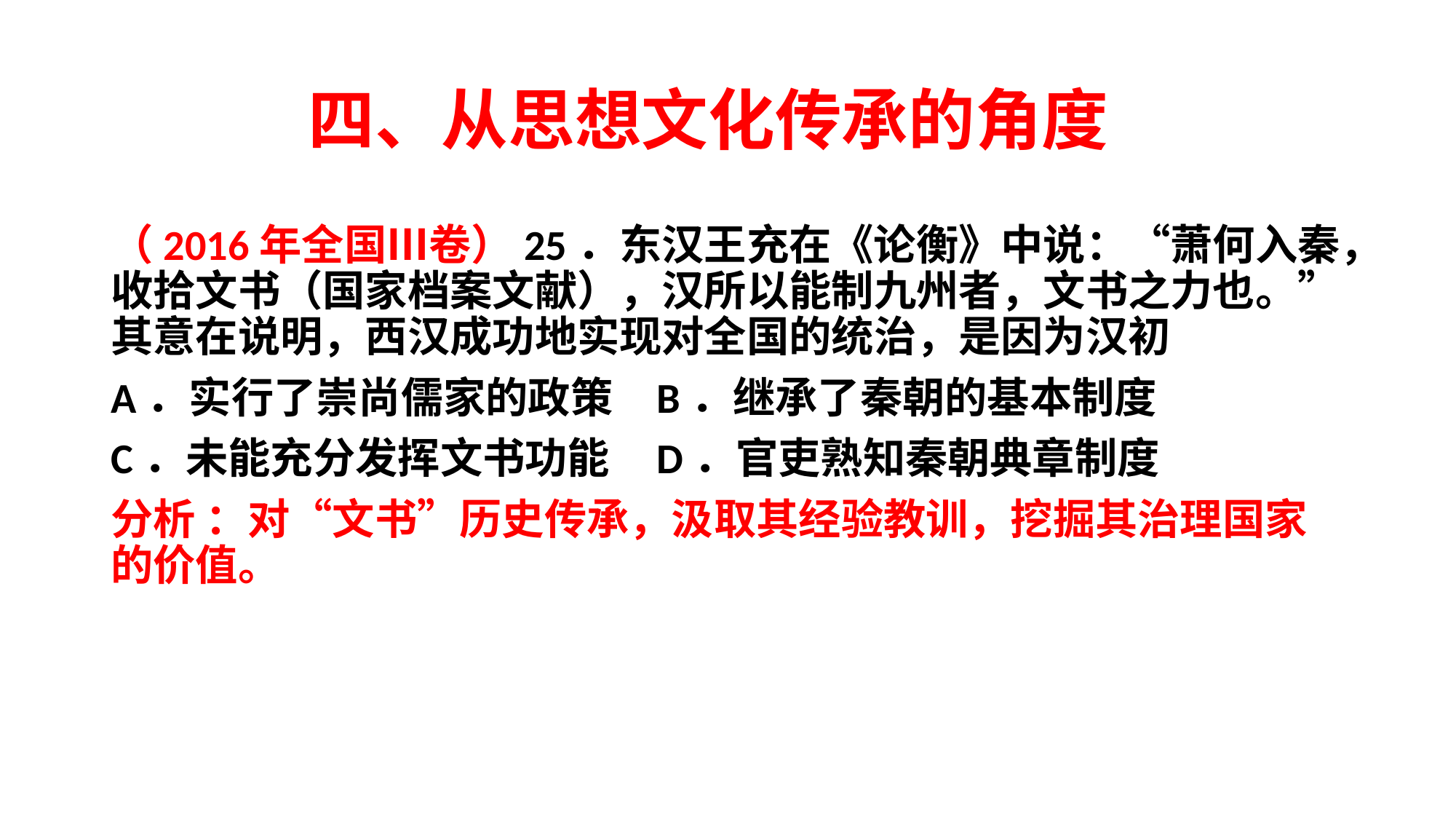

# 四、从思想文化传承的角度
（2016年全国Ⅲ卷）25．东汉王充在《论衡》中说：“萧何入秦，收拾文书（国家档案文献），汉所以能制九州者，文书之力也。”其意在说明，西汉成功地实现对全国的统治，是因为汉初
A．实行了崇尚儒家的政策    	B．继承了秦朝的基本制度
C．未能充分发挥文书功能    	D．官吏熟知秦朝典章制度
分析 ：对“文书”历史传承，汲取其经验教训，挖掘其治理国家的价值。